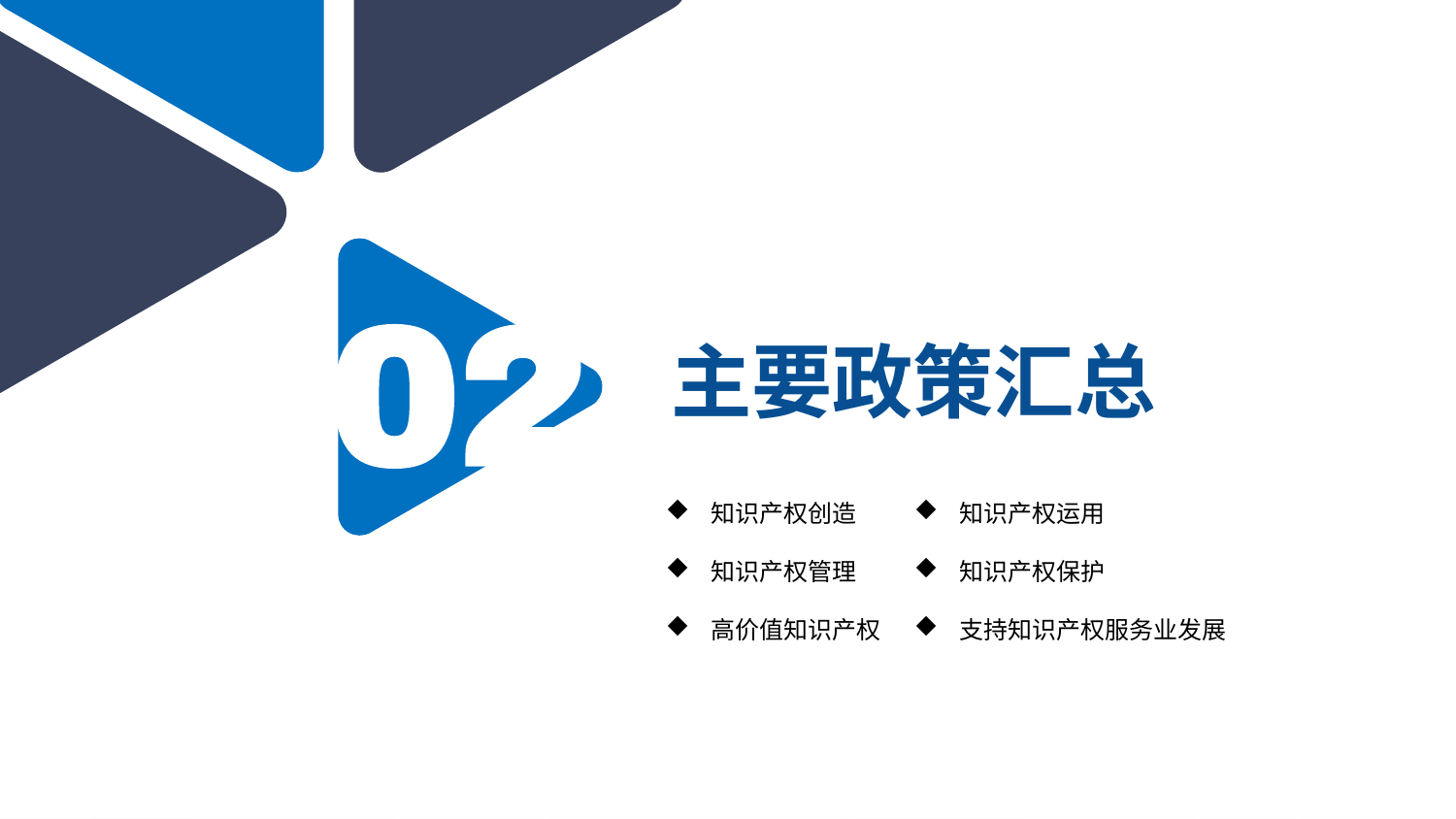

02
主要政策汇总
知识产权运用
知识产权保护
支持知识产权服务业发展
知识产权创造
知识产权管理
高价值知识产权